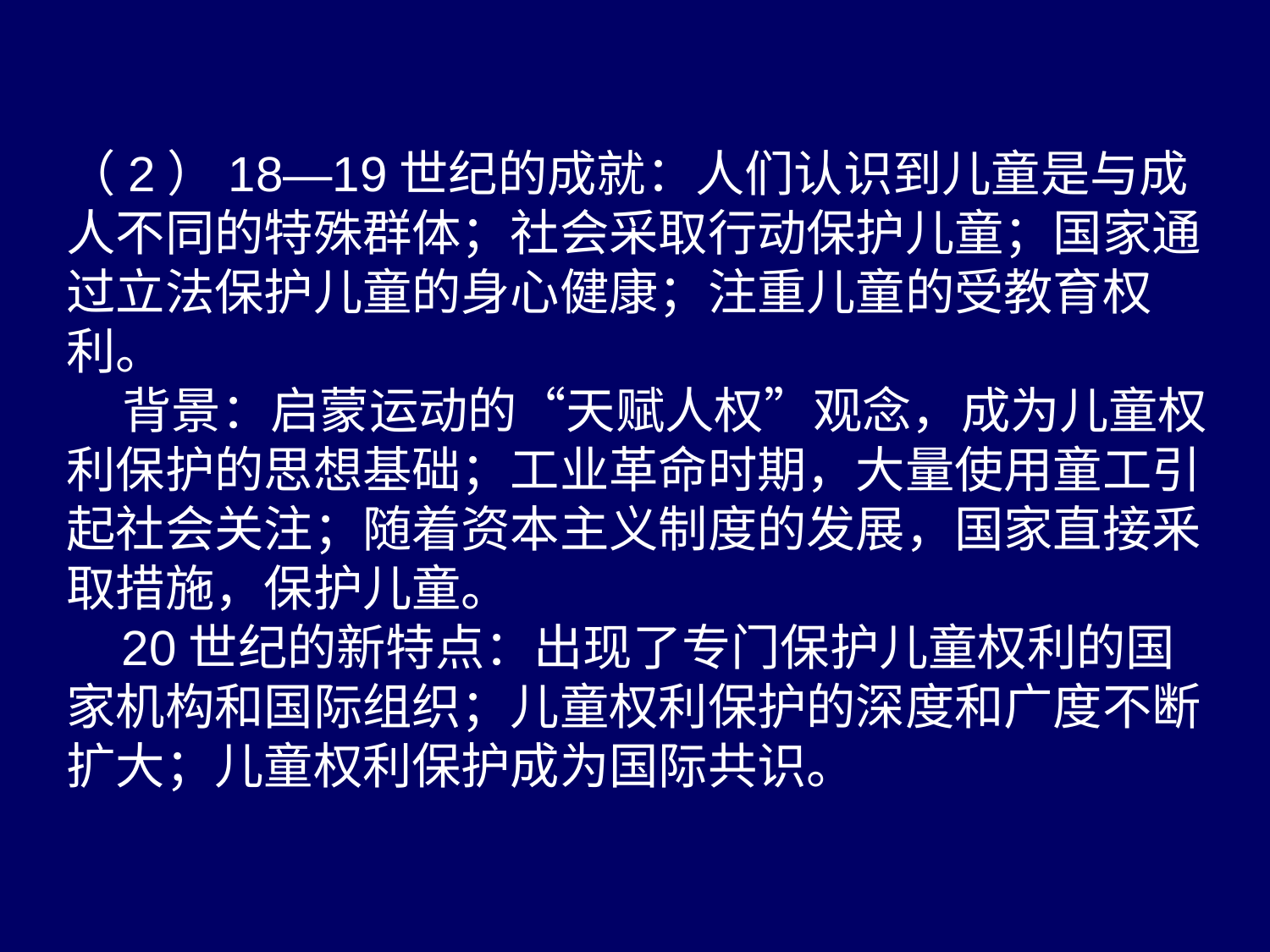

（2）18—19世纪的成就：人们认识到儿童是与成人不同的特殊群体；社会采取行动保护儿童；国家通过立法保护儿童的身心健康；注重儿童的受教育权利。
    背景：启蒙运动的“天赋人权”观念，成为儿童权利保护的思想基础；工业革命时期，大量使用童工引起社会关注；随着资本主义制度的发展，国家直接釆取措施，保护儿童。
    20世纪的新特点：出现了专门保护儿童权利的国家机构和国际组织；儿童权利保护的深度和广度不断扩大；儿童权利保护成为国际共识。